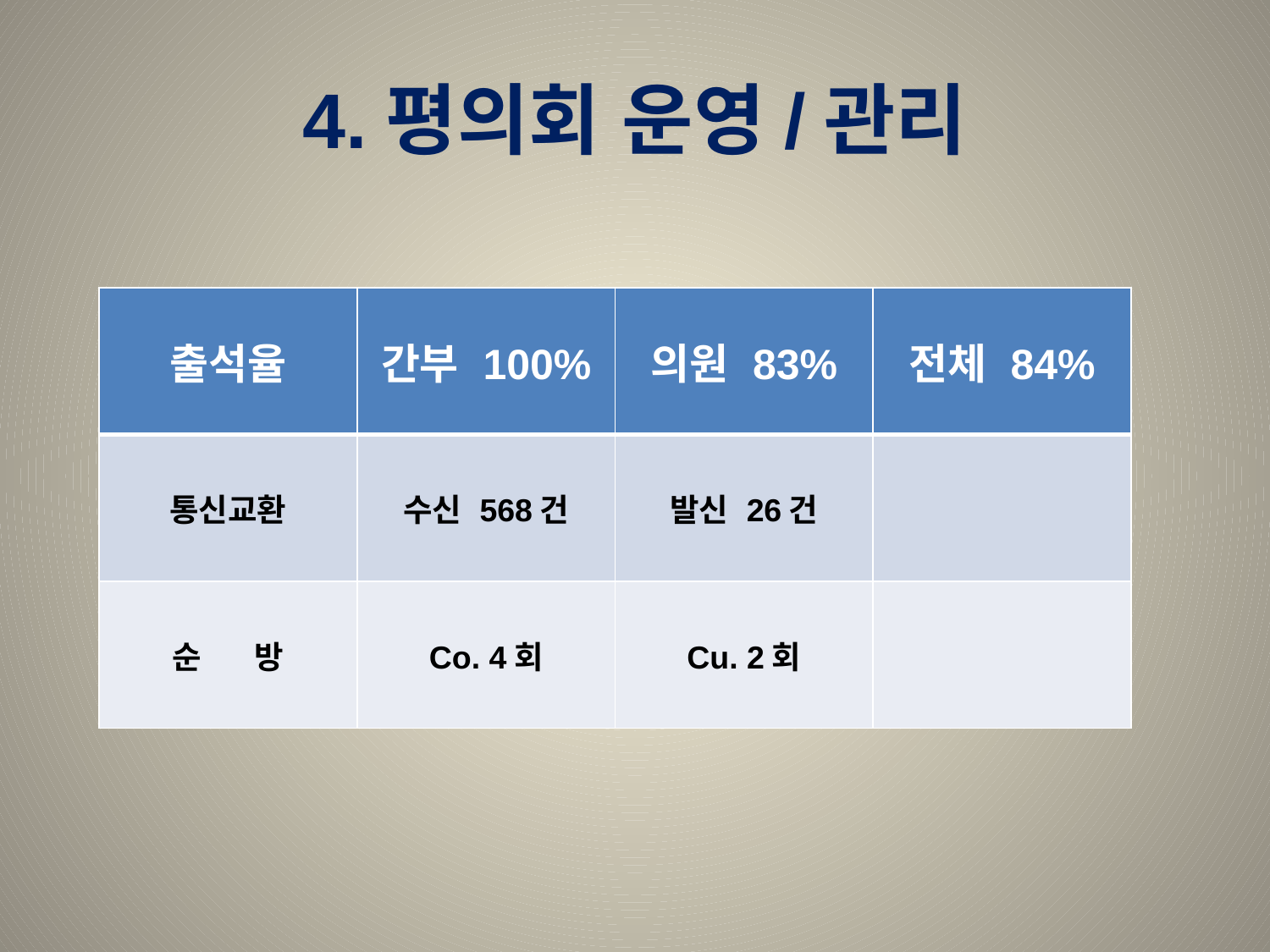

# 4.평의회 운영/관리
| 출석율 | 간부 100% | 의원 83% | 전체 84% |
| --- | --- | --- | --- |
| 통신교환 | 수신 568건 | 발신 26건 |  |
| 순 방 | Co. 4회 | Cu. 2회 |  |